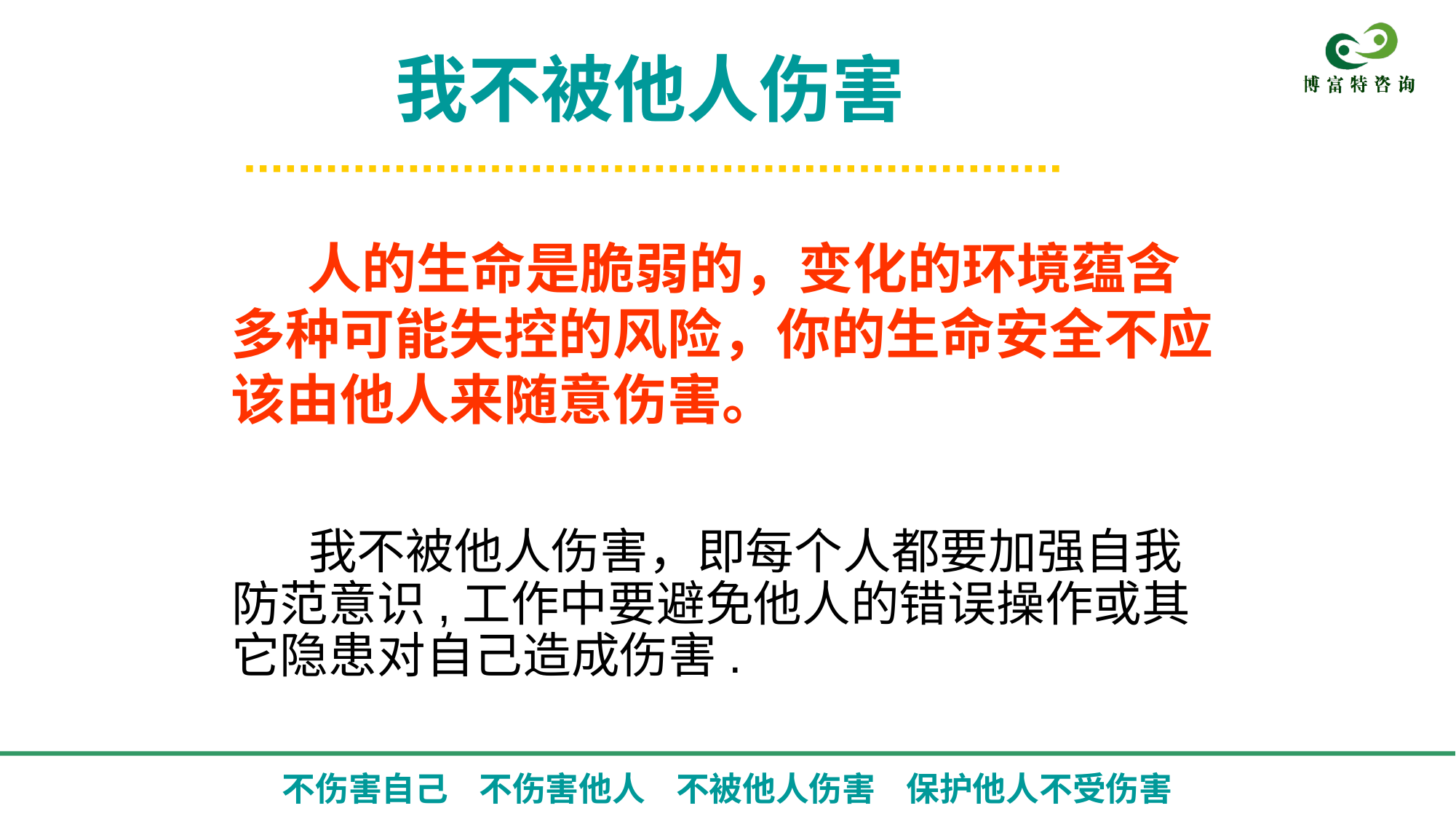

我不被他人伤害

       人的生命是脆弱的，变化的环境蕴含多种可能失控的风险，你的生命安全不应该由他人来随意伤害。
      我不被他人伤害，即每个人都要加强自我防范意识,工作中要避免他人的错误操作或其它隐患对自己造成伤害.
不伤害自己    不伤害他人    不被他人伤害    保护他人不受伤害